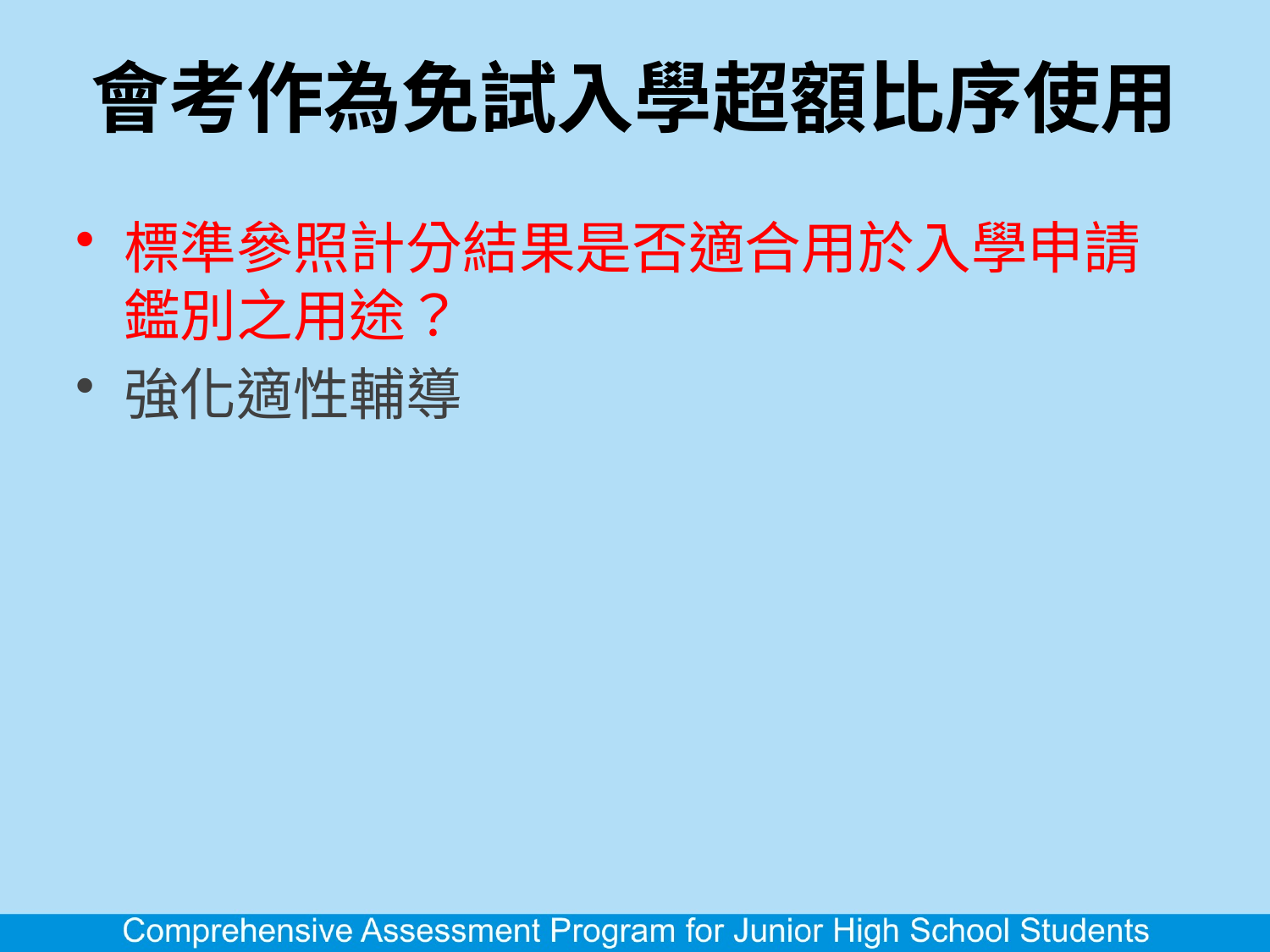

# 會考作為免試入學超額比序使用
標準參照計分結果是否適合用於入學申請鑑別之用途？
強化適性輔導